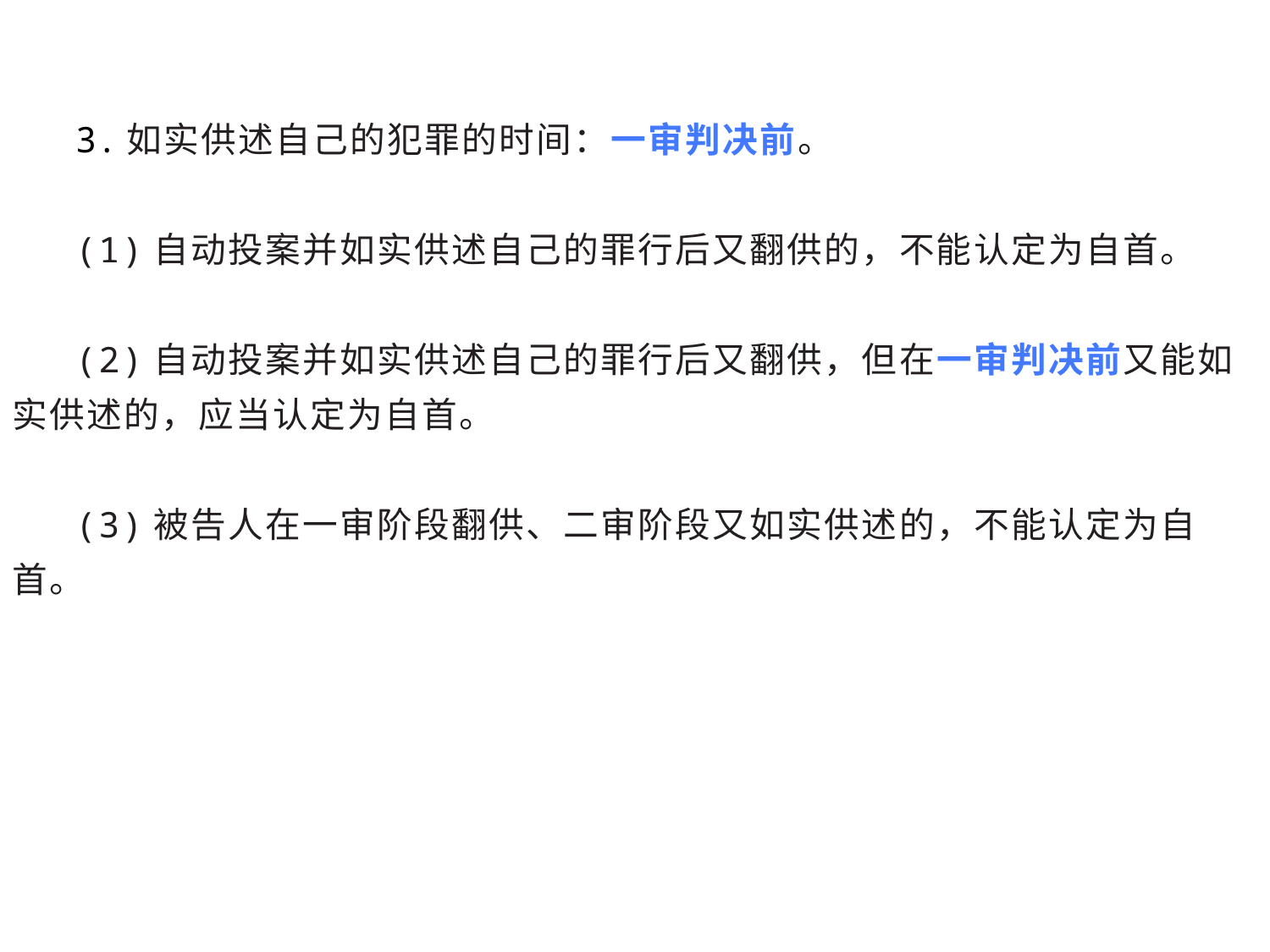

3.如实供述自己的犯罪的时间：一审判决前。

(1)自动投案并如实供述自己的罪行后又翻供的，不能认定为自首。

(2)自动投案并如实供述自己的罪行后又翻供，但在一审判决前又能如实供述的，应当认定为自首。

(3)被告人在一审阶段翻供、二审阶段又如实供述的，不能认定为自首。